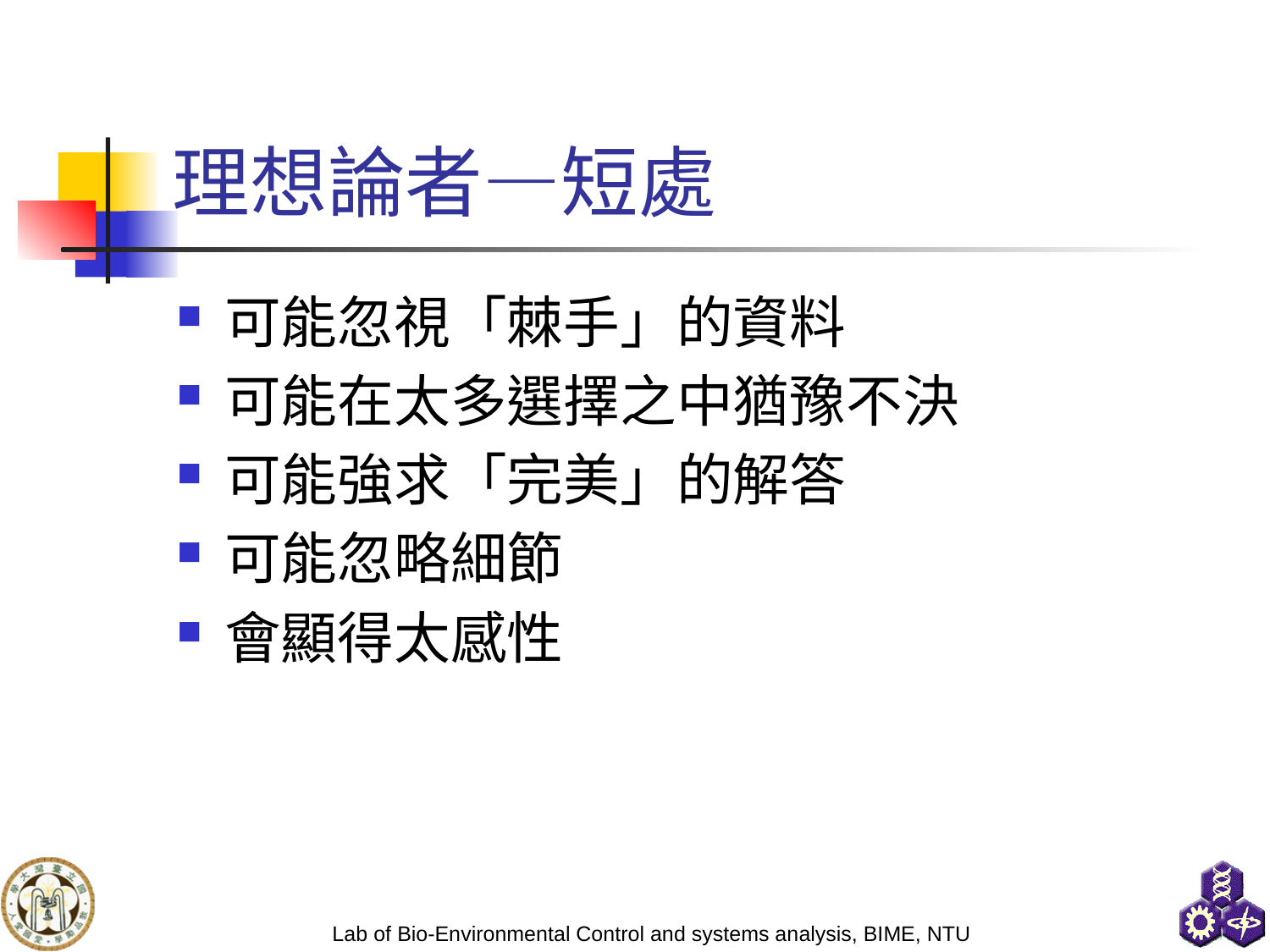

# 理想論者—短處
可能忽視「棘手」的資料
可能在太多選擇之中猶豫不決
可能強求「完美」的解答
可能忽略細節
會顯得太感性